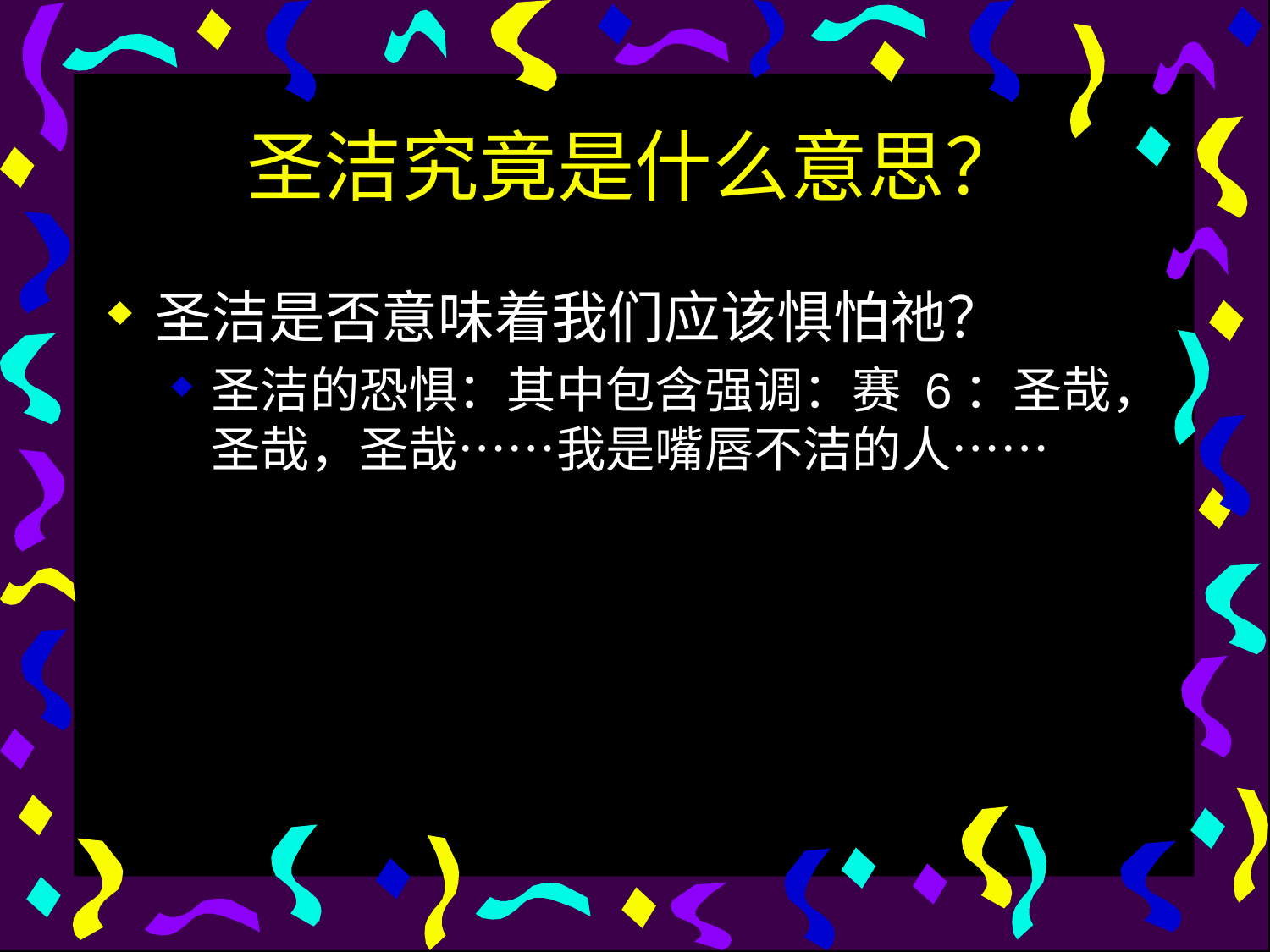

# 圣洁究竟是什么意思？
圣洁是否意味着我们应该惧怕祂？
圣洁的恐惧：其中包含强调：赛 6：圣哉，圣哉，圣哉……我是嘴唇不洁的人……